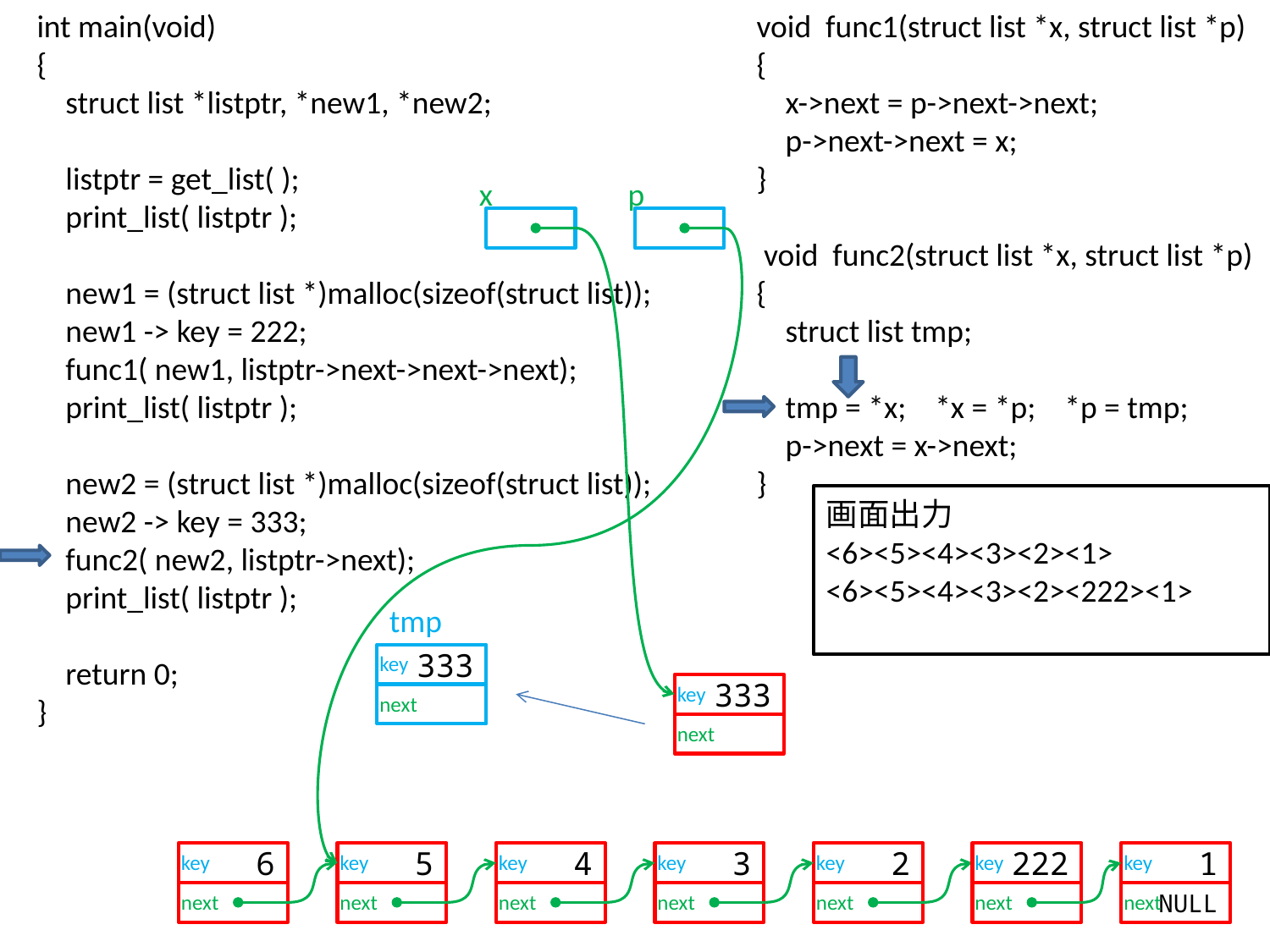

int main(void)
{
    struct list *listptr, *new1, *new2;

    listptr = get_list( );
    print_list( listptr );

    new1 = (struct list *)malloc(sizeof(struct list));
    new1 -> key = 222;
    func1( new1, listptr->next->next->next);
    print_list( listptr );

    new2 = (struct list *)malloc(sizeof(struct list));
    new2 -> key = 333;
    func2( new2, listptr->next);
    print_list( listptr );

    return 0;
}
void  func1(struct list *x, struct list *p)
{
    x->next = p->next->next;
    p->next->next = x;
}

 void  func2(struct list *x, struct list *p)
{
    struct list tmp;

    tmp = *x;    *x = *p;    *p = tmp;
    p->next = x->next;
}
x
p

画面出力
<6><5><4><3><2><1>
<6><5><4><3><2><222><1>
<6><333><4><3><2><222><1>

tmp
key
333
key
333
next

next

key
6
key
5
key
4
key
3
key
2
key
222
key
1
next

next

next

next

next

next

next
NULL